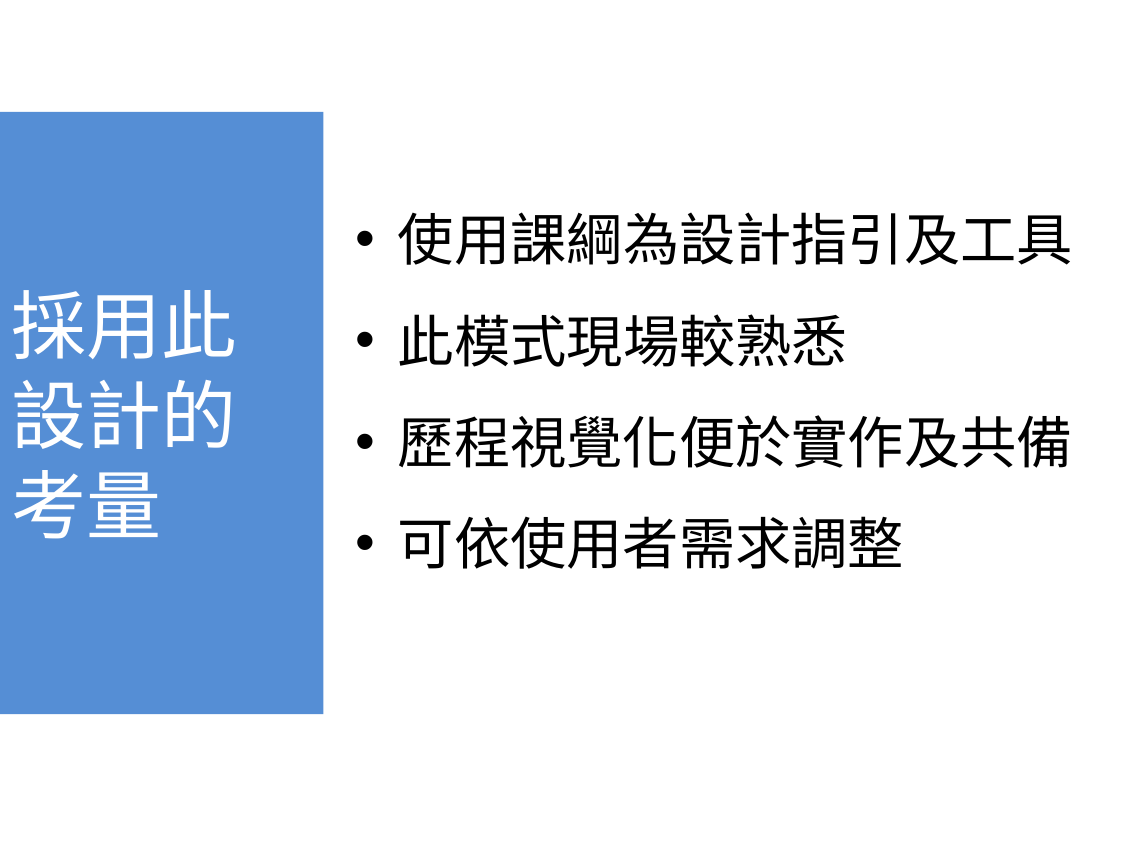

29
採用此
設計的
考量
使用課綱為設計指引及工具
此模式現場較熟悉
歷程視覺化便於實作及共備
可依使用者需求調整